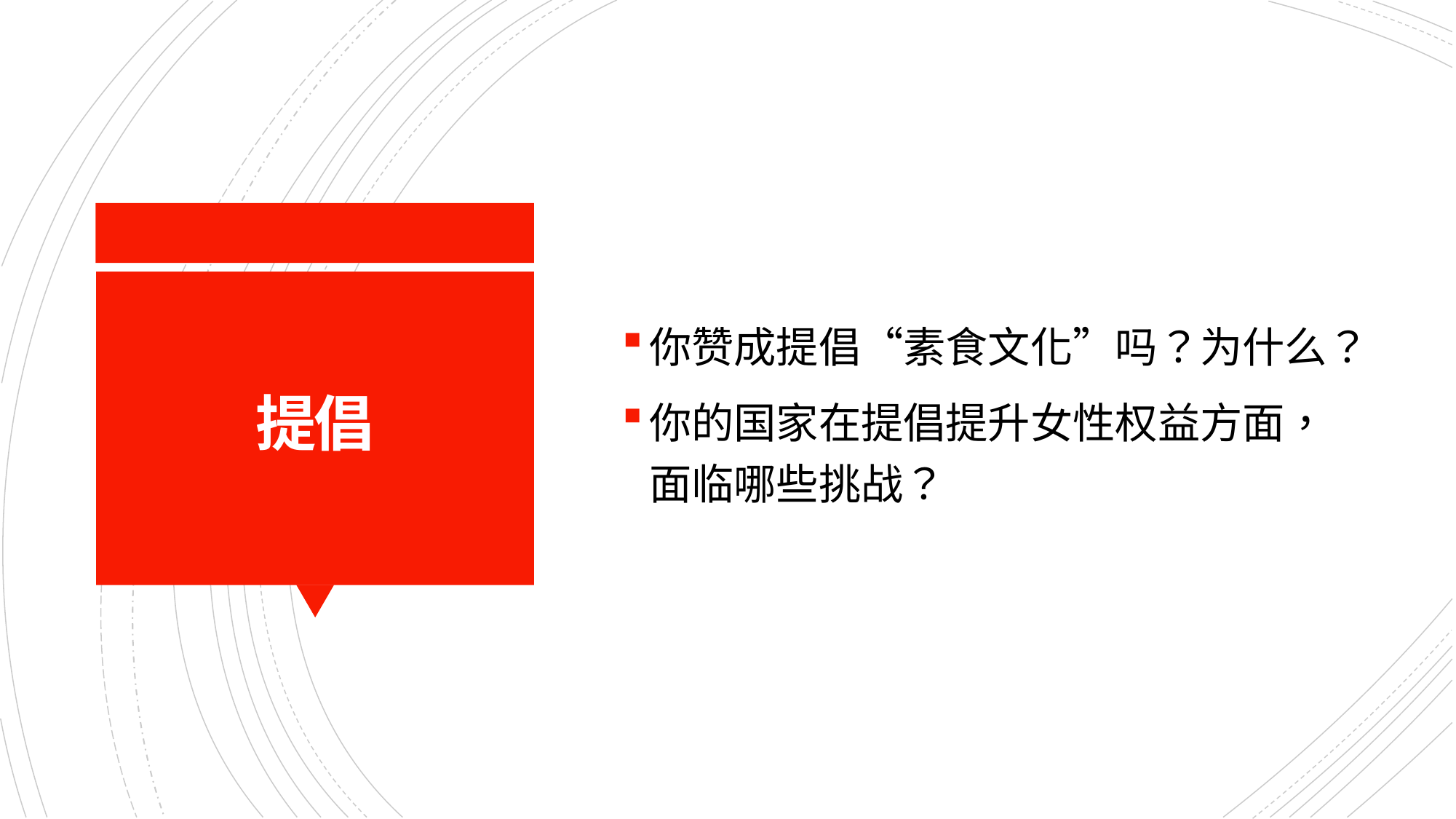

你赞成提倡“素食文化”吗？为什么？
你的国家在提倡提升女性权益方面，面临哪些挑战？
# 提倡